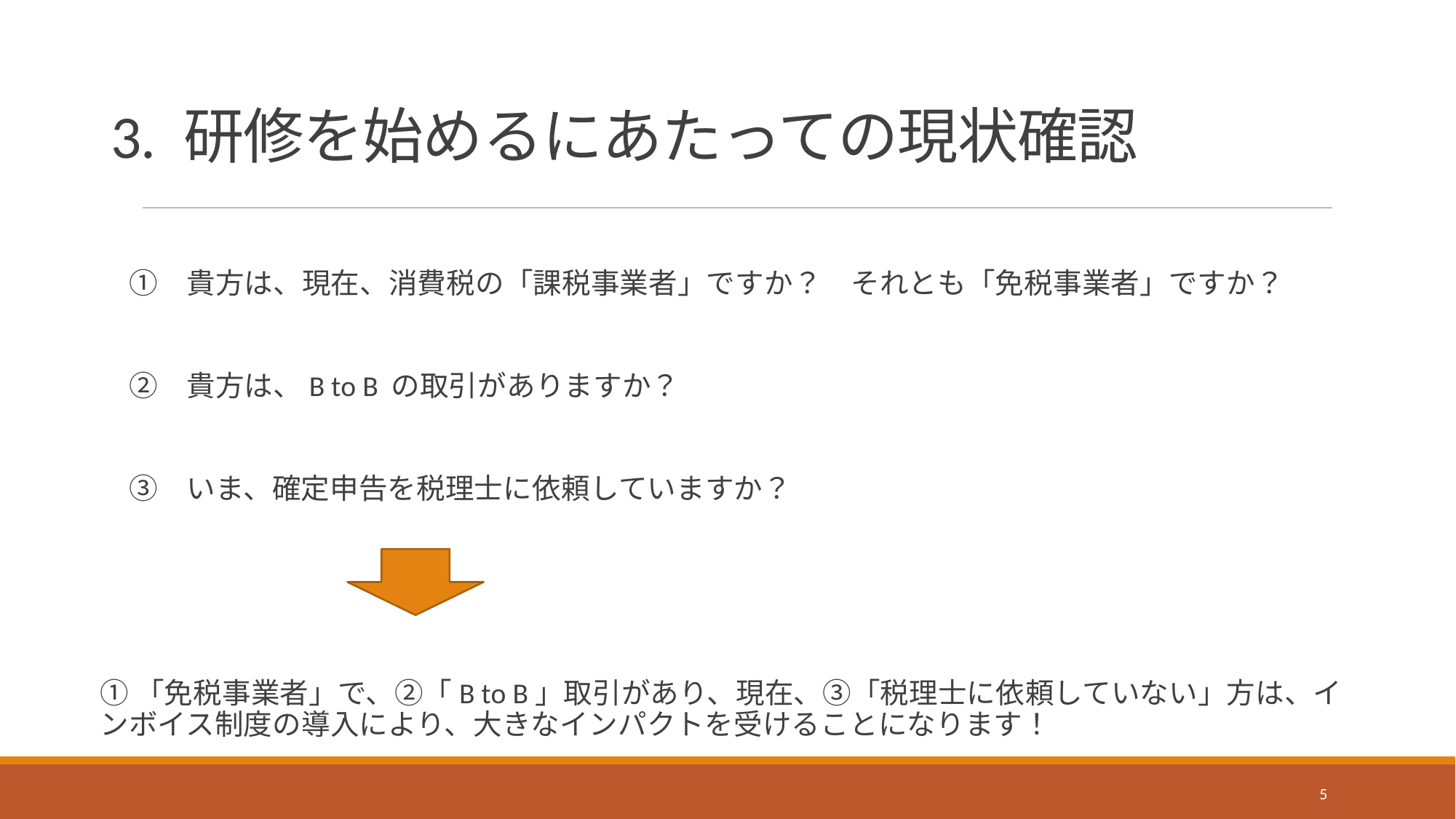

# 3. 研修を始めるにあたっての現状確認

　①　貴方は、現在、消費税の「課税事業者」ですか？　それとも「免税事業者」ですか？

　②　貴方は、B to B の取引がありますか？

　③　いま、確定申告を税理士に依頼していますか？

①「免税事業者」で、②「B to B」取引があり、現在、③「税理士に依頼していない」方は、インボイス制度の導入により、大きなインパクトを受けることになります！

5